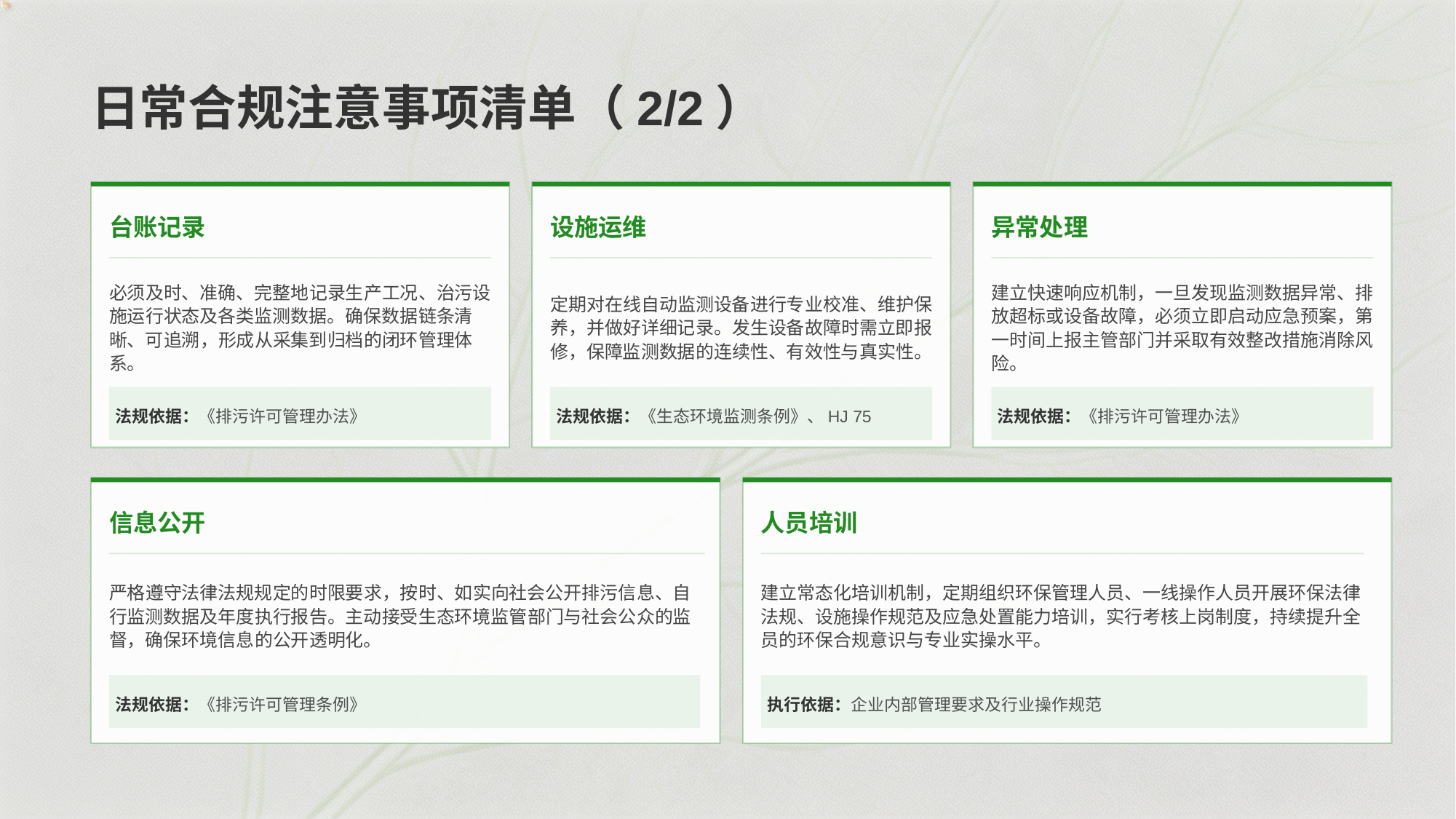

日常合规注意事项清单（2/2）

台账记录
设施运维
异常处理
必须及时、准确、完整地记录生产工况、治污设施运行状态及各类监测数据。确保数据链条清晰、可追溯，形成从采集到归档的闭环管理体系。
定期对在线自动监测设备进行专业校准、维护保养，并做好详细记录。发生设备故障时需立即报修，保障监测数据的连续性、有效性与真实性。
建立快速响应机制，一旦发现监测数据异常、排放超标或设备故障，必须立即启动应急预案，第一时间上报主管部门并采取有效整改措施消除风险。

法规依据：《排污许可管理办法》
法规依据：《生态环境监测条例》、HJ 75
法规依据：《排污许可管理办法》

信息公开
人员培训
严格遵守法律法规规定的时限要求，按时、如实向社会公开排污信息、自行监测数据及年度执行报告。主动接受生态环境监管部门与社会公众的监督，确保环境信息的公开透明化。
建立常态化培训机制，定期组织环保管理人员、一线操作人员开展环保法律法规、设施操作规范及应急处置能力培训，实行考核上岗制度，持续提升全员的环保合规意识与专业实操水平。

法规依据：《排污许可管理条例》
执行依据：企业内部管理要求及行业操作规范